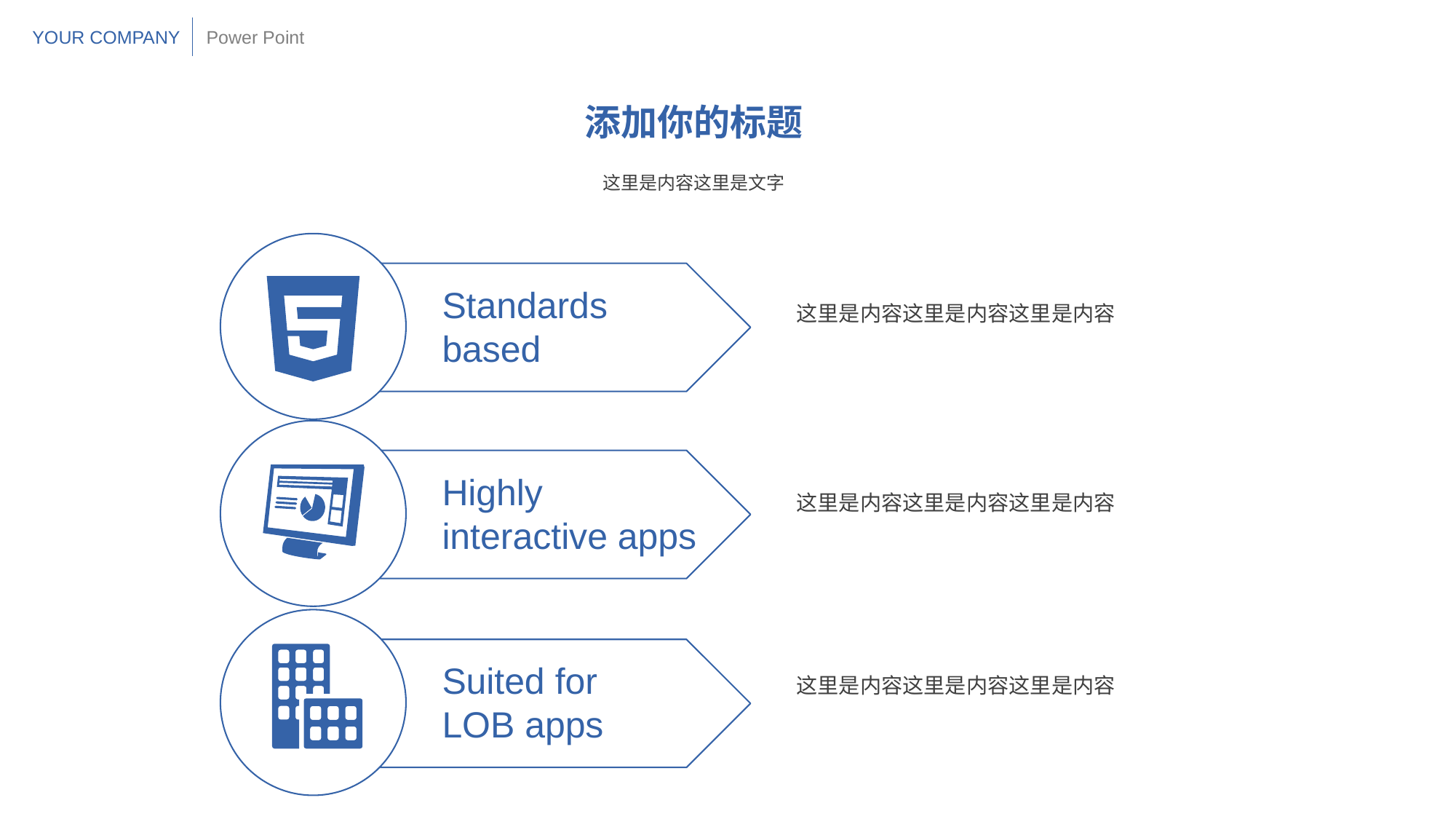

YOUR COMPANY
Power Point
添加你的标题
这里是内容这里是文字

Standards
based

这里是内容这里是内容这里是内容

Highly
interactive apps

这里是内容这里是内容这里是内容

Suited for
LOB apps

这里是内容这里是内容这里是内容